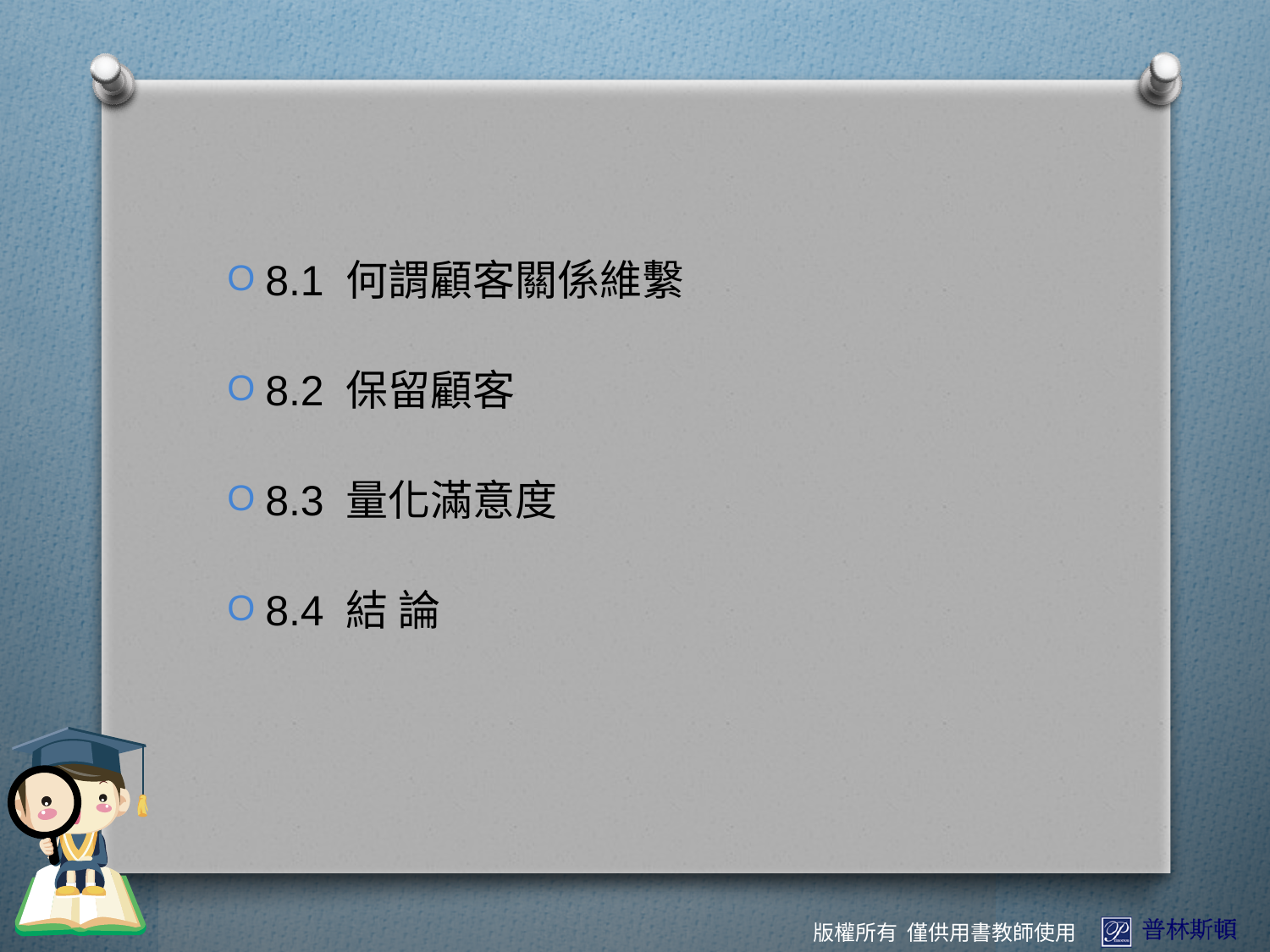

8.1 何謂顧客關係維繫
8.2 保留顧客
8.3 量化滿意度
8.4 結 論